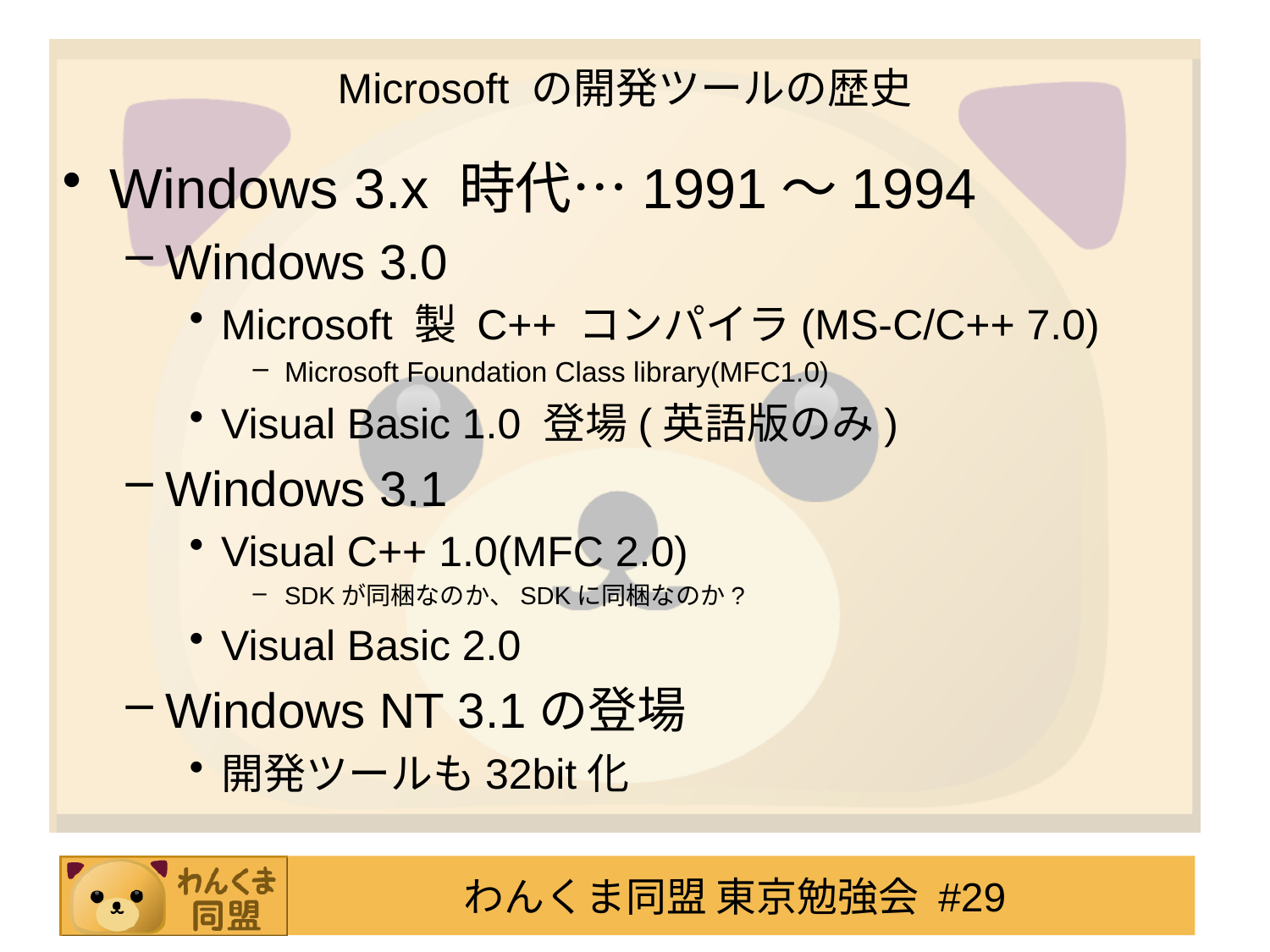

# Microsoft の開発ツールの歴史
Windows 3.x 時代…1991～1994
Windows 3.0
Microsoft 製 C++ コンパイラ(MS-C/C++ 7.0)
Microsoft Foundation Class library(MFC1.0)
Visual Basic 1.0 登場(英語版のみ)
Windows 3.1
Visual C++ 1.0(MFC 2.0)
SDKが同梱なのか、SDKに同梱なのか?
Visual Basic 2.0
Windows NT 3.1の登場
開発ツールも32bit化